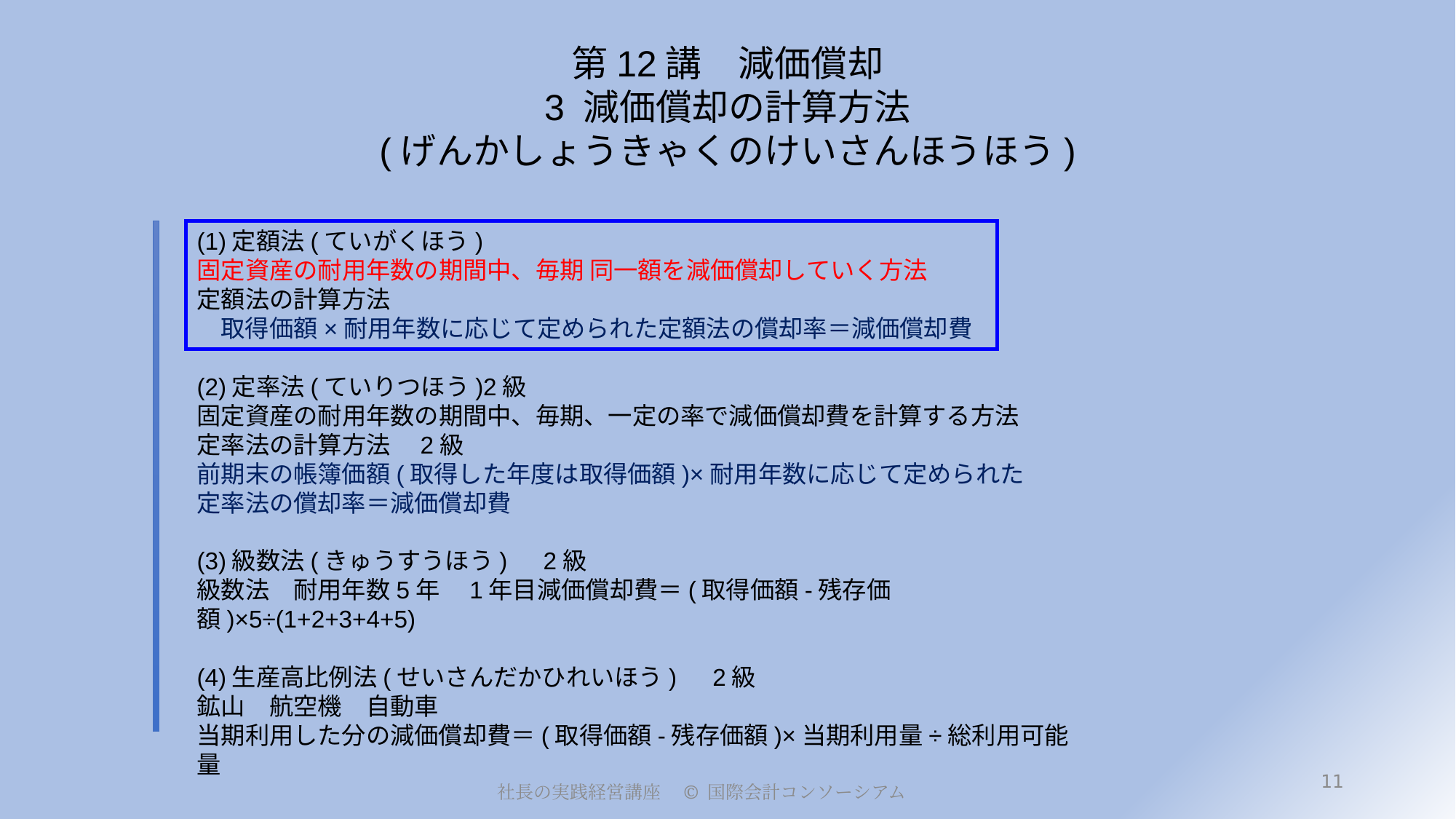

# 第12講　減価償却 3 減価償却の計算方法 (げんかしょうきゃくのけいさんほうほう)

(1)定額法(ていがくほう)
固定資産の耐用年数の期間中、毎期 同一額を減価償却していく方法
定額法の計算方法
　取得価額×耐用年数に応じて定められた定額法の償却率＝減価償却費

(2)定率法(ていりつほう)2級
固定資産の耐用年数の期間中、毎期、一定の率で減価償却費を計算する方法
定率法の計算方法　2級
前期末の帳簿価額(取得した年度は取得価額)×耐用年数に応じて定められた
定率法の償却率＝減価償却費

(3)級数法(きゅうすうほう)　2級
級数法　耐用年数5年　1年目減価償却費＝(取得価額-残存価額)×5÷(1+2+3+4+5)

(4)生産高比例法(せいさんだかひれいほう)　2級
鉱山　航空機　自動車
当期利用した分の減価償却費＝(取得価額-残存価額)×当期利用量÷総利用可能量
11
社長の実践経営講座　© 国際会計コンソーシアム